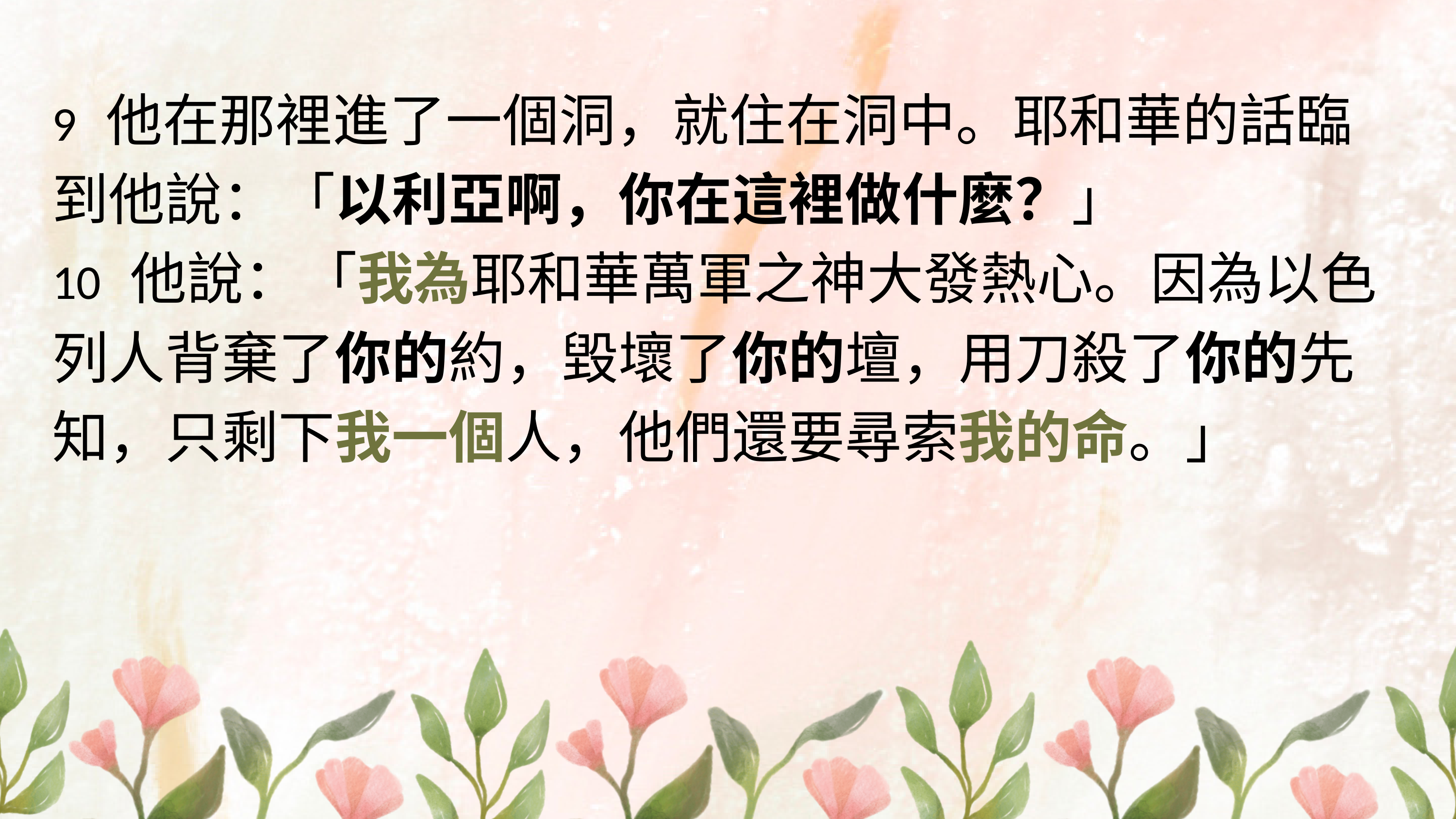

9 他在那裡進了一個洞，就住在洞中。耶和華的話臨到他說：「以利亞啊，你在這裡做什麼？」
10 他說：「我為耶和華萬軍之神大發熱心。因為以色列人背棄了你的約，毀壞了你的壇，用刀殺了你的先知，只剩下我一個人，他們還要尋索我的命。」